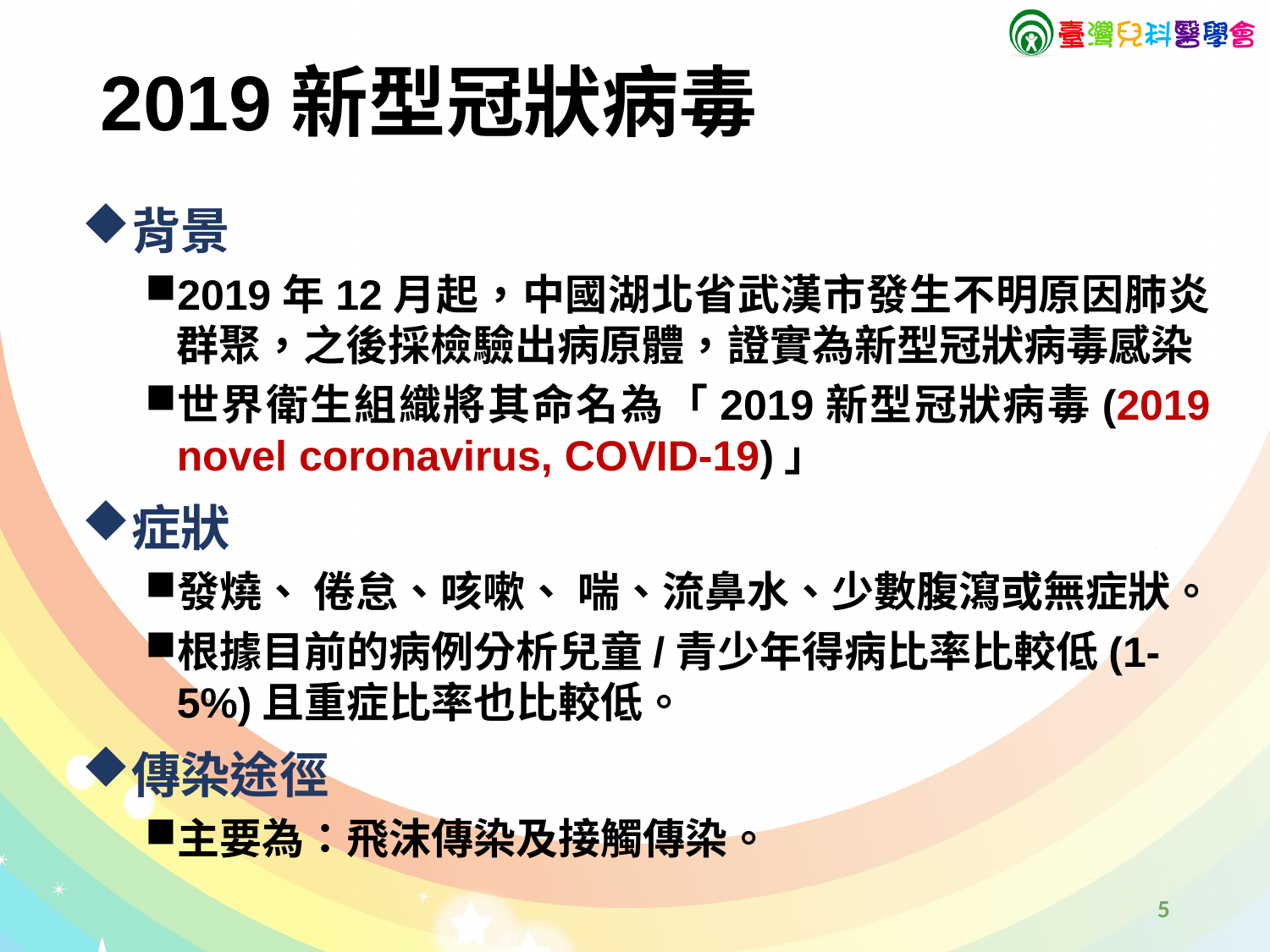

# 2019新型冠狀病毒
背景
2019年12月起，中國湖北省武漢市發生不明原因肺炎群聚，之後採檢驗出病原體，證實為新型冠狀病毒感染
世界衛生組織將其命名為「2019新型冠狀病毒(2019 novel coronavirus, COVID-19)」
症狀
發燒、 倦怠、咳嗽、 喘、流鼻水、少數腹瀉或無症狀。
根據目前的病例分析兒童/青少年得病比率比較低(1-5%)且重症比率也比較低。
傳染途徑
主要為：飛沫傳染及接觸傳染。

5